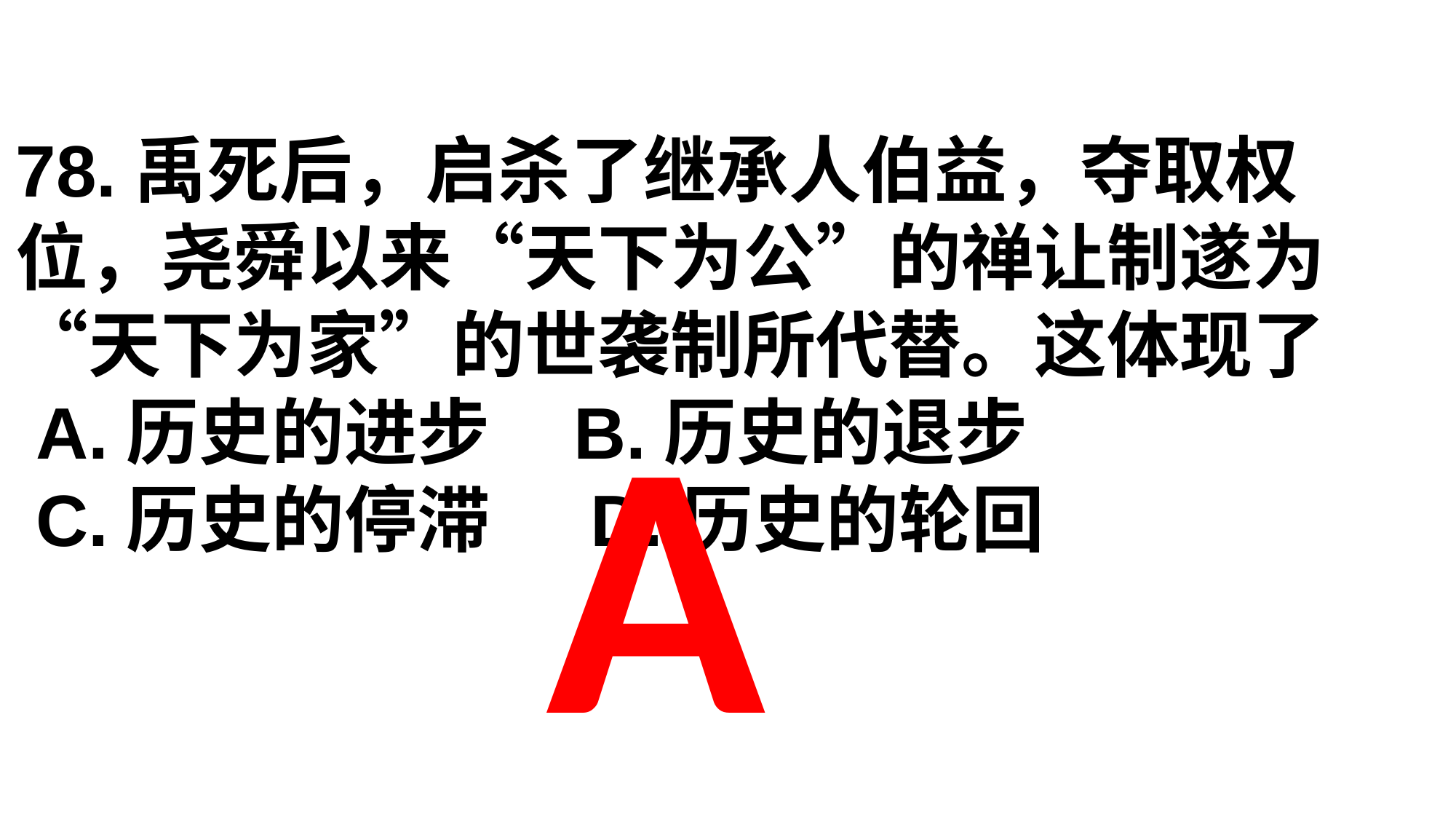

78.禹死后，启杀了继承人伯益，夺取权位，尧舜以来“天下为公”的禅让制遂为“天下为家”的世袭制所代替。这体现了 A.历史的进步    B.历史的退步
 C.历史的停滞     D.历史的轮回
A